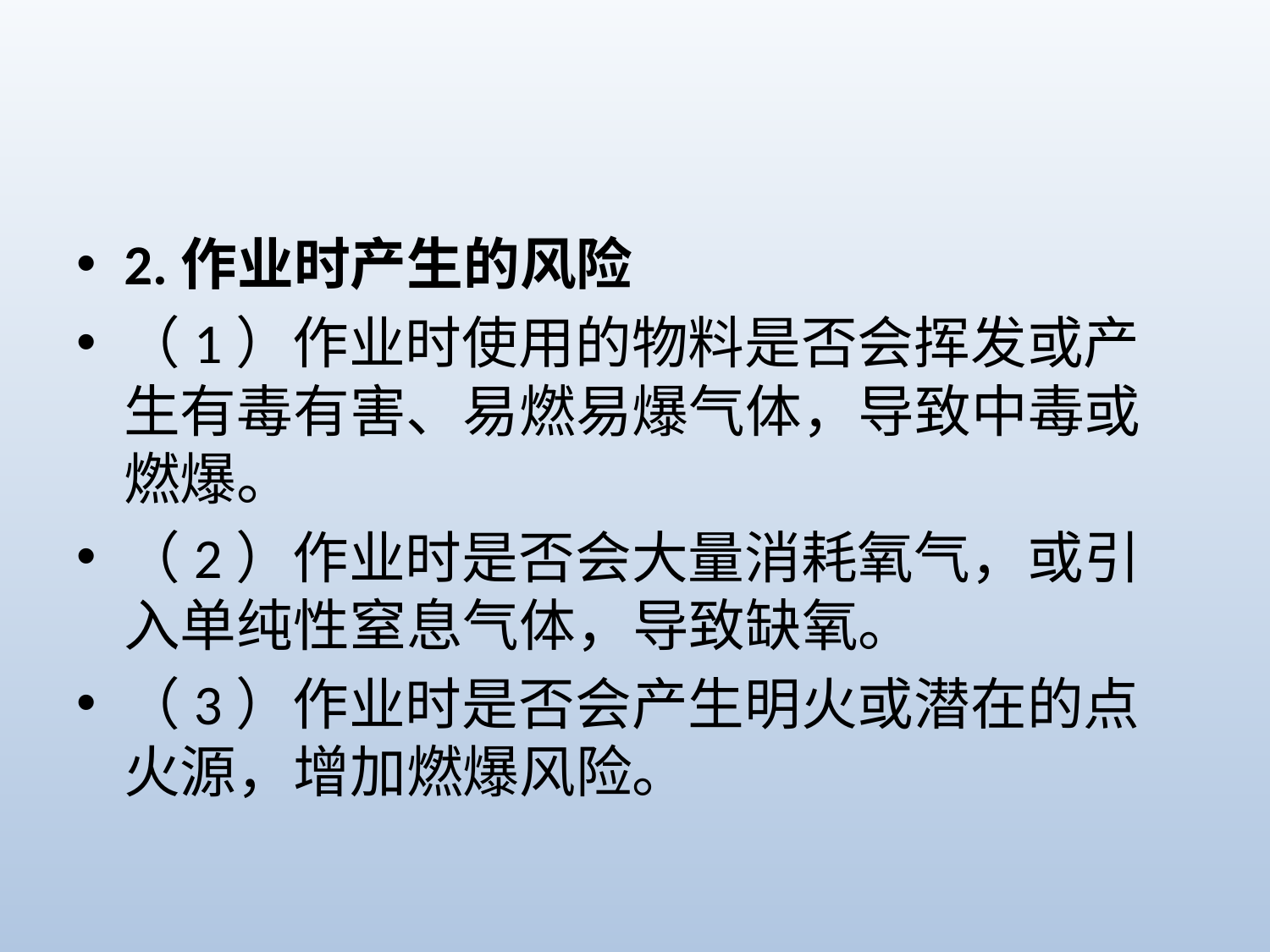

#
2.作业时产生的风险
（1）作业时使用的物料是否会挥发或产生有毒有害、易燃易爆气体，导致中毒或 燃爆。
（2）作业时是否会大量消耗氧气，或引入单纯性窒息气体，导致缺氧。
（3）作业时是否会产生明火或潜在的点火源，增加燃爆风险。